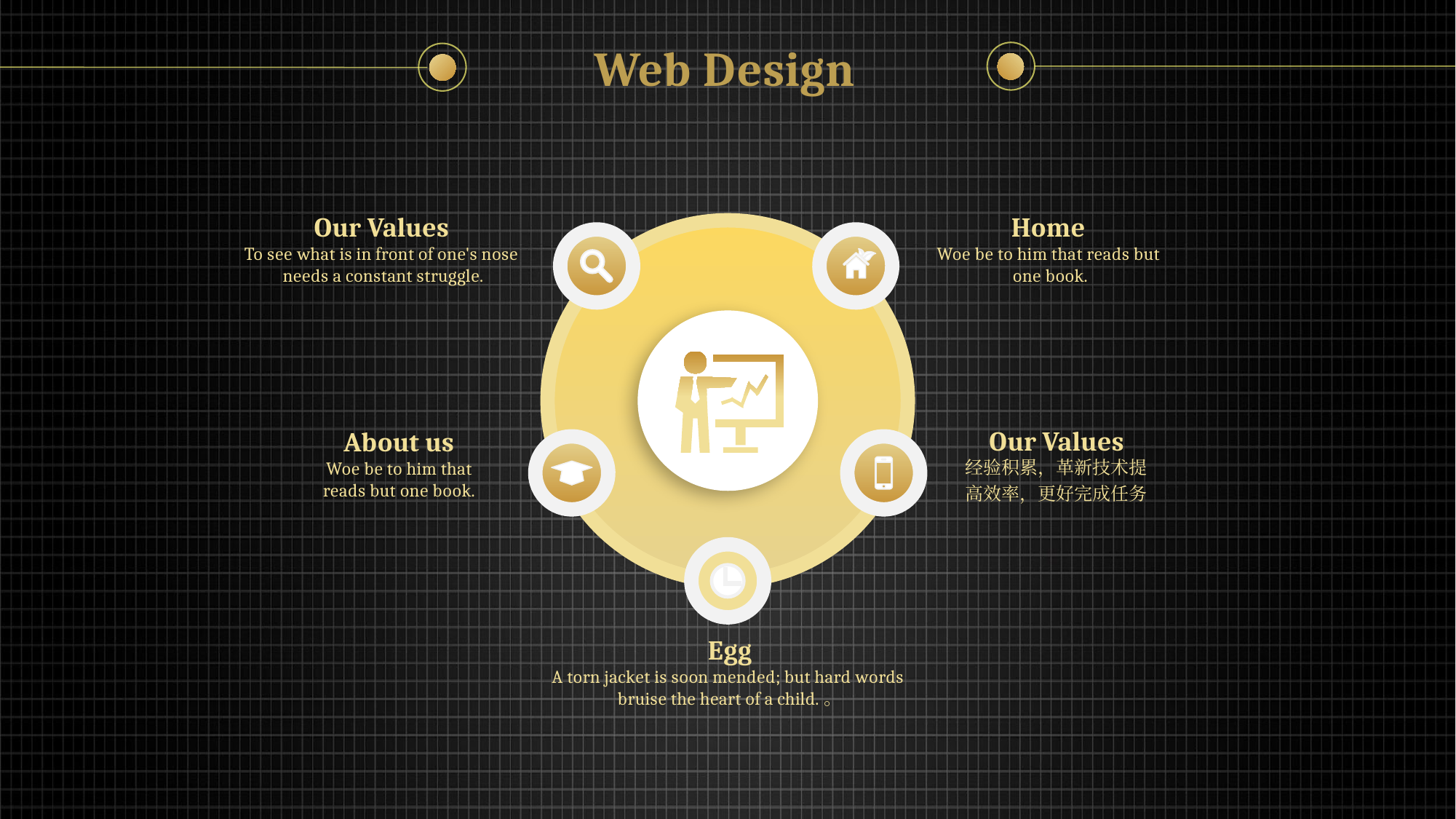

Web Design

Our Values
To see what is in front of one's nose
 needs a constant struggle.
Home
Woe be to him that reads but
 one book.

Our Values
经验积累，革新技术提
高效率，更好完成任务
About us
Woe be to him that reads but one book.

Egg
A torn jacket is soon mended; but hard words
bruise the heart of a child.。